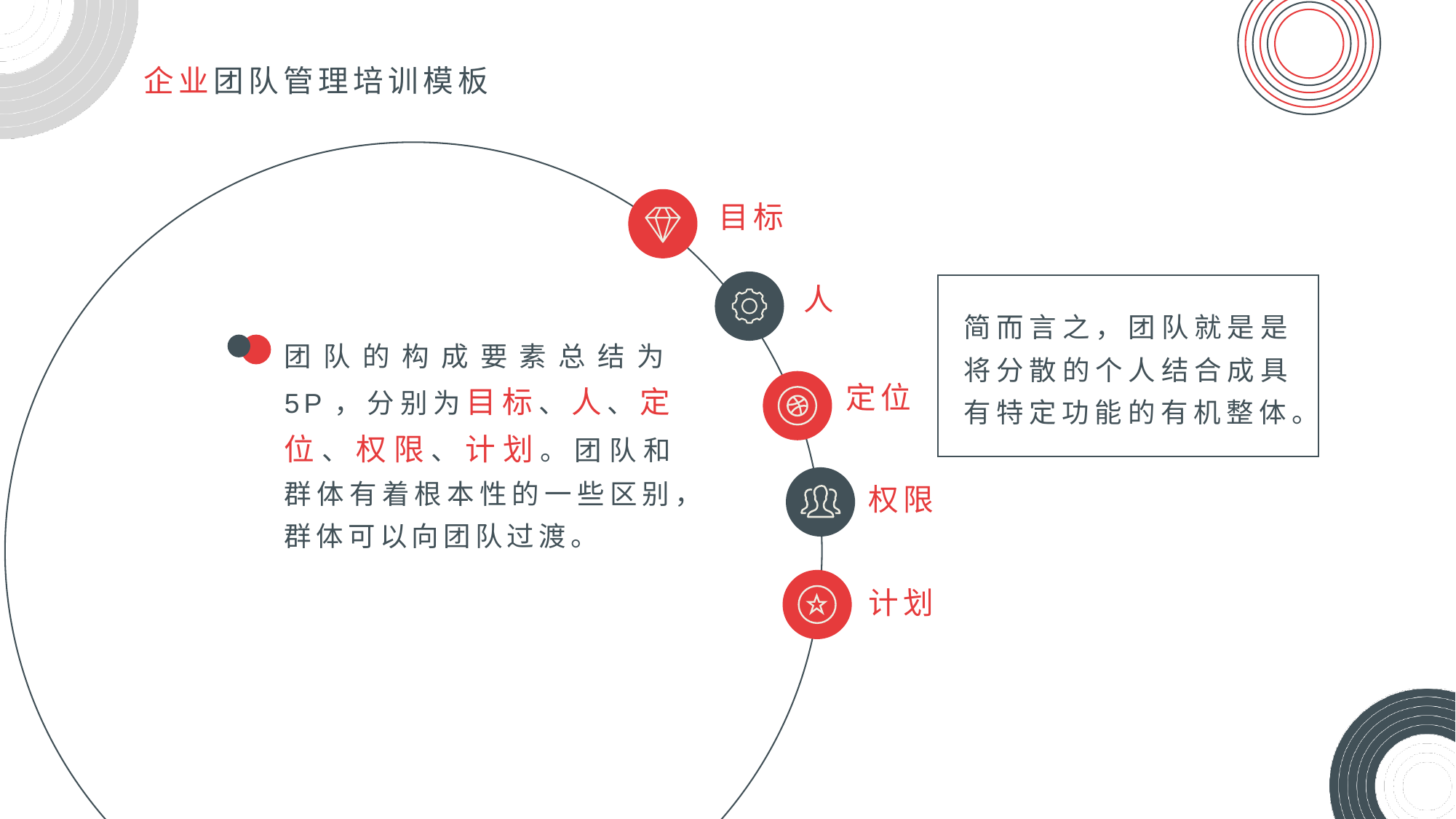

目标

人

简而言之，团队就是是将分散的个人结合成具有特定功能的有机整体。
团队的构成要素总结为5P，分别为目标、人、定位、权限、计划。团队和群体有着根本性的一些区别，群体可以向团队过渡。

定位

权限

计划